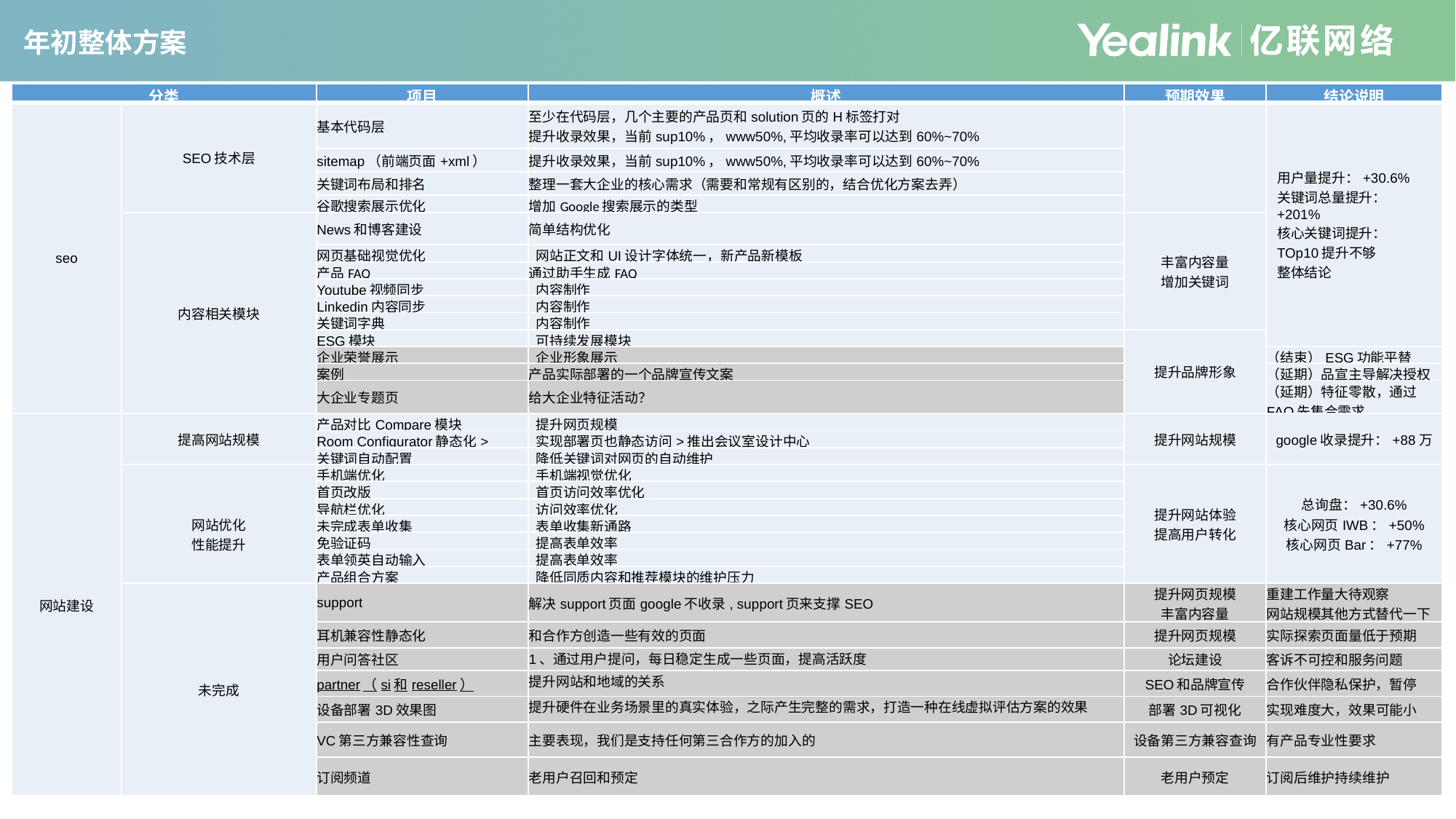

年初整体方案
| 分类 |  | 项目 | 概述 | 预期效果 | 结论说明 |
| --- | --- | --- | --- | --- | --- |
| seo | SEO技术层 | 基本代码层 | 至少在代码层，几个主要的产品页和solution页的H标签打对 提升收录效果，当前sup10%，www50%,平均收录率可以达到60%~70% |  | 用户量提升：+30.6% 关键词总量提升：+201% 核心关键词提升： TOp10提升不够 整体结论 |
|  |  | sitemap（前端页面+xml） | 提升收录效果，当前sup10%，www50%,平均收录率可以达到60%~70% |  |  |
|  |  | 关键词布局和排名 | 整理一套大企业的核心需求（需要和常规有区别的，结合优化方案去弄） |  |  |
|  |  | 谷歌搜索展示优化 | 增加Google搜索展示的类型 |  |  |
|  | 内容相关模块 | News和博客建设 | 简单结构优化 | 丰富内容量 增加关键词 |  |
|  |  | 网页基础视觉优化 | 网站正文和UI设计字体统一，新产品新模板 |  |  |
|  |  | 产品FAQ | 通过助手生成FAQ |  |  |
|  |  | Youtube视频同步 | 内容制作 |  |  |
|  |  | Linkedin内容同步 | 内容制作 |  |  |
|  |  | 关键词字典 | 内容制作 |  |  |
|  |  | ESG模块 | 可持续发展模块 | 提升品牌形象 |  |
|  |  | 企业荣誉展示 | 企业形象展示 |  | （结束）ESG功能平替 |
|  |  | 案例 | 产品实际部署的一个品牌宣传文案 |  | （延期）品宣主导解决授权 |
|  |  | 大企业专题页 | 给大企业特征活动？ |  | （延期）特征零散，通过FAQ先集合需求 |
| 网站建设 | 提高网站规模 | 产品对比Compare模块 | 提升网页规模 | 提升网站规模 | google收录提升：+88万 |
|  |  | Room Configurator静态化> | 实现部署页也静态访问>推出会议室设计中心 |  |  |
|  |  | 关键词自动配置 | 降低关键词对网页的自动维护 |  |  |
|  | 网站优化 性能提升 | 手机端优化 | 手机端视觉优化 | 提升网站体验 提高用户转化 | 总询盘：+30.6% 核心网页IWB：+50% 核心网页Bar：+77% |
|  |  | 首页改版 | 首页访问效率优化 |  |  |
|  |  | 导航栏优化 | 访问效率优化 |  |  |
|  |  | 未完成表单收集 | 表单收集新通路 |  |  |
|  |  | 免验证码 | 提高表单效率 |  |  |
|  |  | 表单领英自动输入 | 提高表单效率 |  |  |
|  |  | 产品组合方案 | 降低同质内容和推荐模块的维护压力 |  |  |
|  | 未完成 | support | 解决support页面google不收录, support页来支撑SEO | 提升网页规模 丰富内容量 | 重建工作量大待观察 网站规模其他方式替代一下 |
|  |  | 耳机兼容性静态化 | 和合作方创造一些有效的页面 | 提升网页规模 | 实际探索页面量低于预期 |
|  |  | 用户问答社区 | 1、通过用户提问，每日稳定生成一些页面，提高活跃度 | 论坛建设 | 客诉不可控和服务问题 |
|  |  | partner（si和reseller） | 提升网站和地域的关系 | SEO和品牌宣传 | 合作伙伴隐私保护，暂停 |
|  |  | 设备部署3D效果图 | 提升硬件在业务场景里的真实体验，之际产生完整的需求，打造一种在线虚拟评估方案的效果 | 部署3D可视化 | 实现难度大，效果可能小 |
|  |  | VC第三方兼容性查询 | 主要表现，我们是支持任何第三合作方的加入的 | 设备第三方兼容查询 | 有产品专业性要求 |
|  |  | 订阅频道 | 老用户召回和预定 | 老用户预定 | 订阅后维护持续维护 |